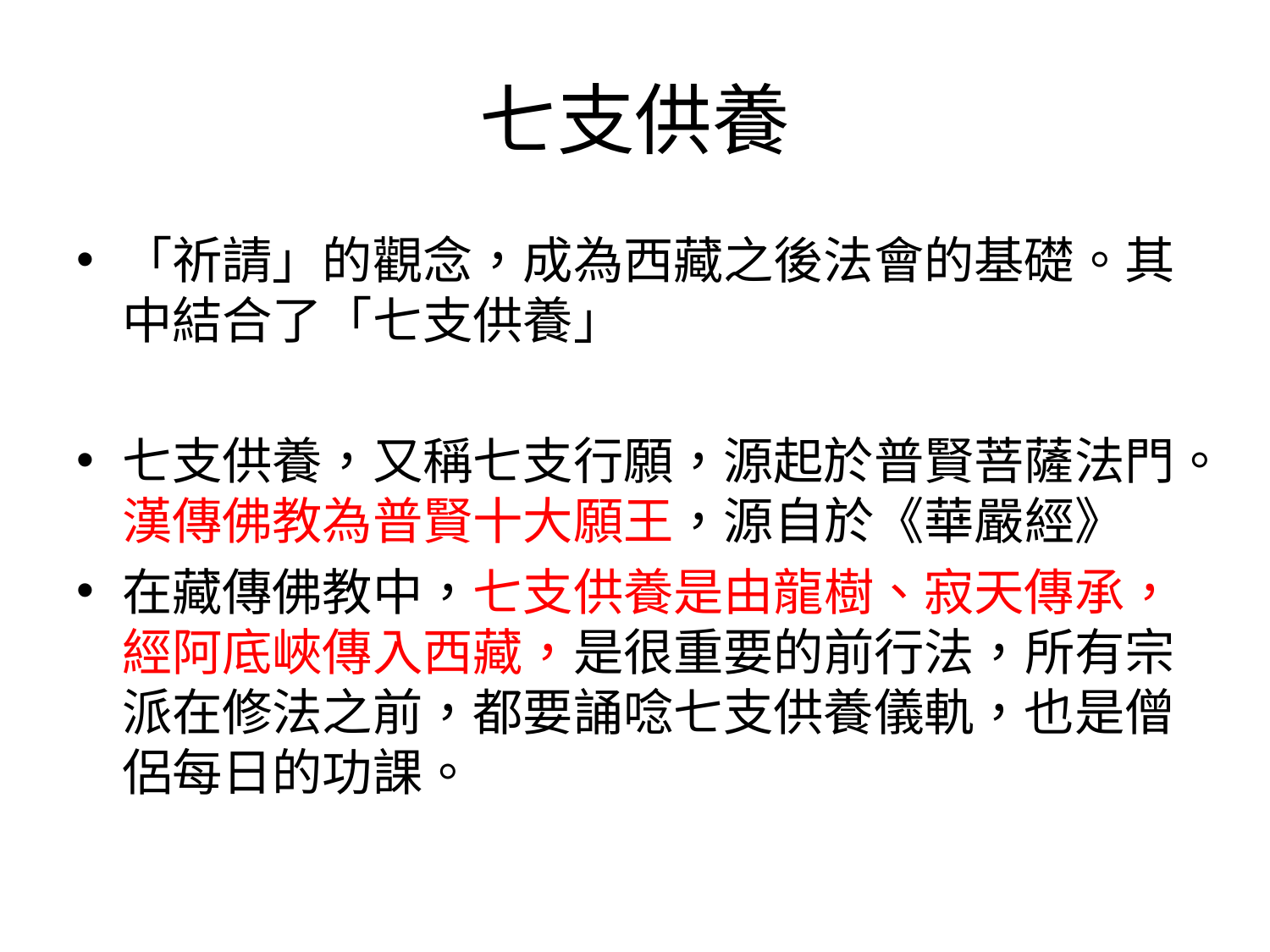

# 七支供養
「祈請」的觀念，成為西藏之後法會的基礎。其中結合了「七支供養」

七支供養，又稱七支行願，源起於普賢菩薩法門。漢傳佛教為普賢十大願王，源自於《華嚴經》
在藏傳佛教中，七支供養是由龍樹、寂天傳承，經阿底峽傳入西藏，是很重要的前行法，所有宗派在修法之前，都要誦唸七支供養儀軌，也是僧侶每日的功課。